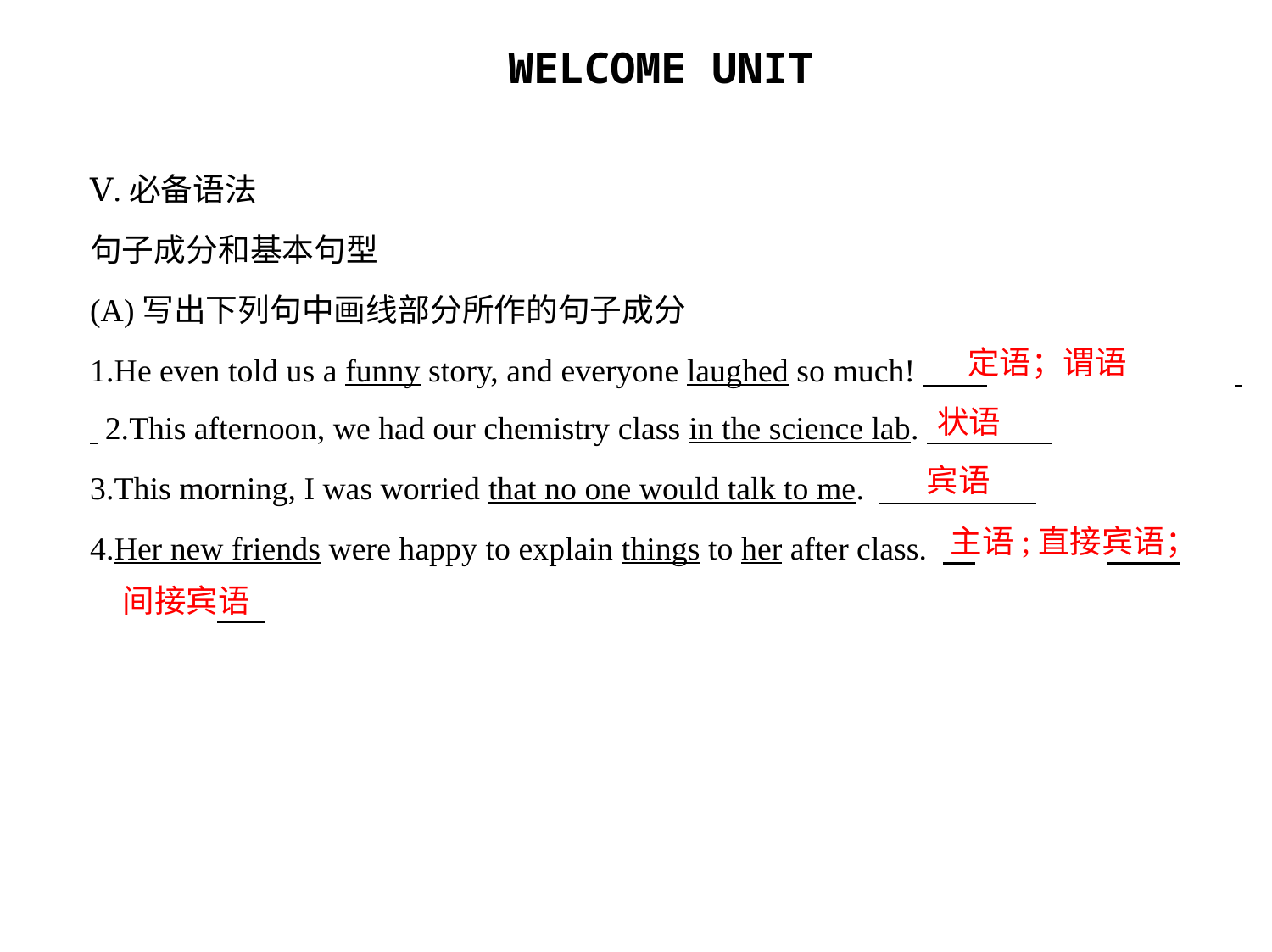

Ⅴ.必备语法
句子成分和基本句型
(A)写出下列句中画线部分所作的句子成分
1.He even told us a funny story, and everyone laughed so much!　　		   2.This afternoon, we had our chemistry class in the science lab.
3.This morning, I was worried that no one would talk to me.
4.Her new friends were happy to explain things to her after class.

定语；谓语
状语
宾语
主语;直接宾语；
间接宾语